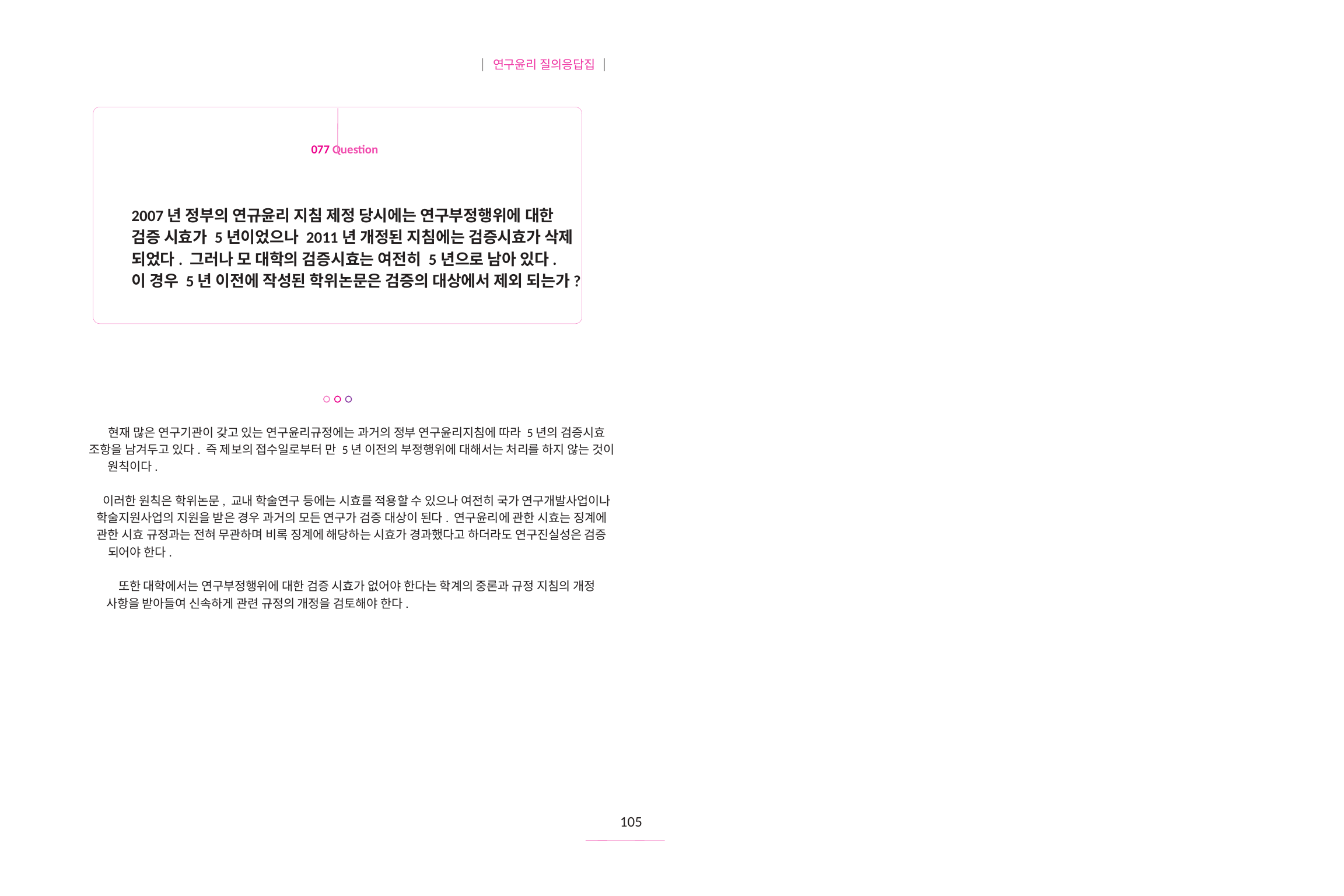

| 연구윤리 질의응답집 |

077 Question

2007년 정부의 연규윤리 지침 제정 당시에는 연구부정행위에 대한
검증 시효가 5년이었으나 2011년 개정된 지침에는 검증시효가 삭제
되었다. 그러나 모 대학의 검증시효는 여전히 5년으로 남아 있다.
이 경우 5년 이전에 작성된 학위논문은 검증의 대상에서 제외 되는가?

현재 많은 연구기관이 갖고 있는 연구윤리규정에는 과거의 정부 연구윤리지침에 따라 5년의 검증시효
조항을 남겨두고 있다. 즉 제보의 접수일로부터 만 5년 이전의 부정행위에 대해서는 처리를 하지 않는 것이
원칙이다.
이러한 원칙은 학위논문, 교내 학술연구 등에는 시효를 적용할 수 있으나 여전히 국가 연구개발사업이나
학술지원사업의 지원을 받은 경우 과거의 모든 연구가 검증 대상이 된다. 연구윤리에 관한 시효는 징계에
관한 시효 규정과는 전혀 무관하며 비록 징계에 해당하는 시효가 경과했다고 하더라도 연구진실성은 검증
되어야 한다.
또한 대학에서는 연구부정행위에 대한 검증 시효가 없어야 한다는 학계의 중론과 규정 지침의 개정
사항을 받아들여 신속하게 관련 규정의 개정을 검토해야 한다.
105